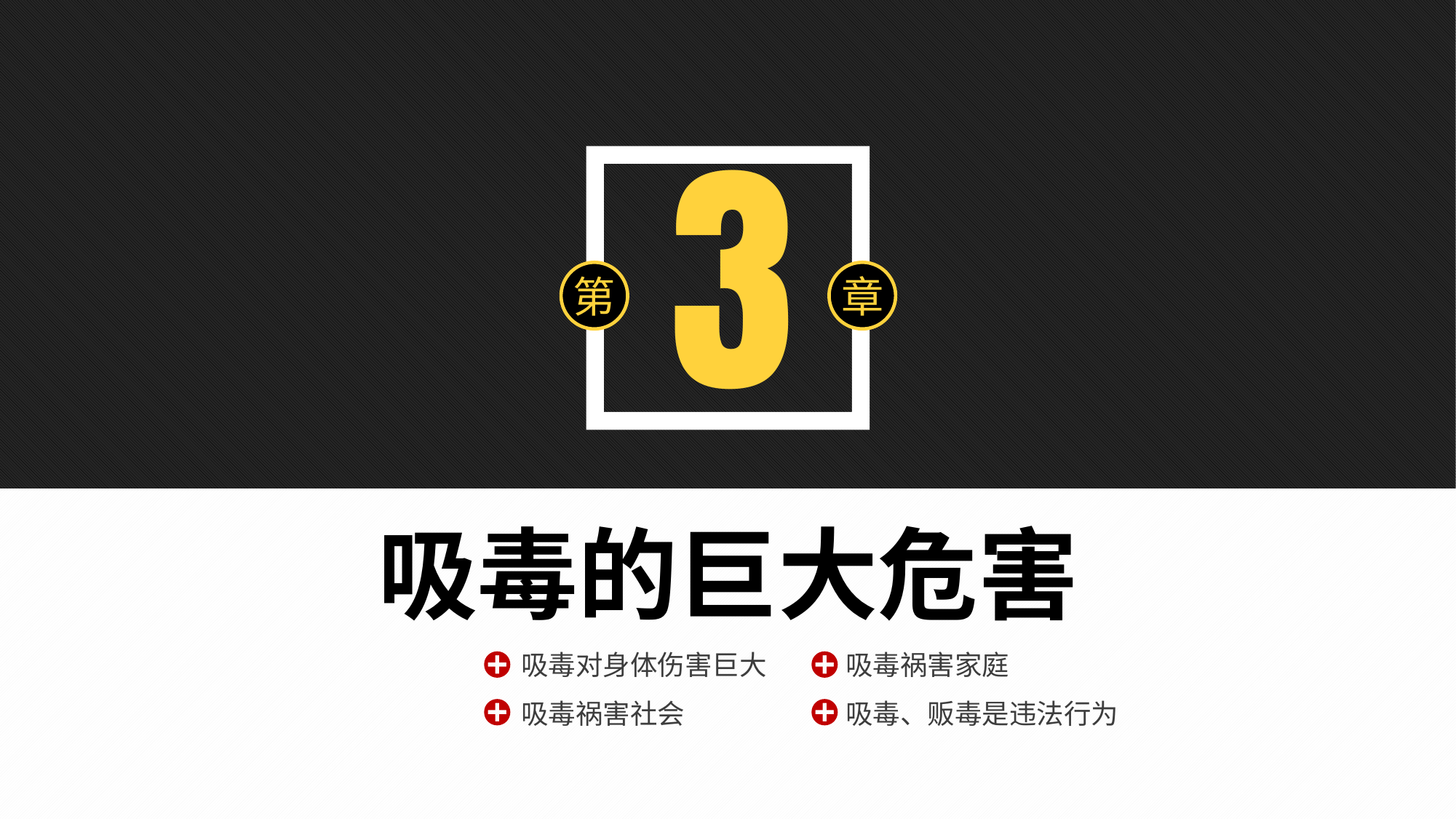

3

第
章
吸毒的巨大危害
吸毒对身体伤害巨大
吸毒祸害家庭

吸毒祸害社会
吸毒、贩毒是违法行为